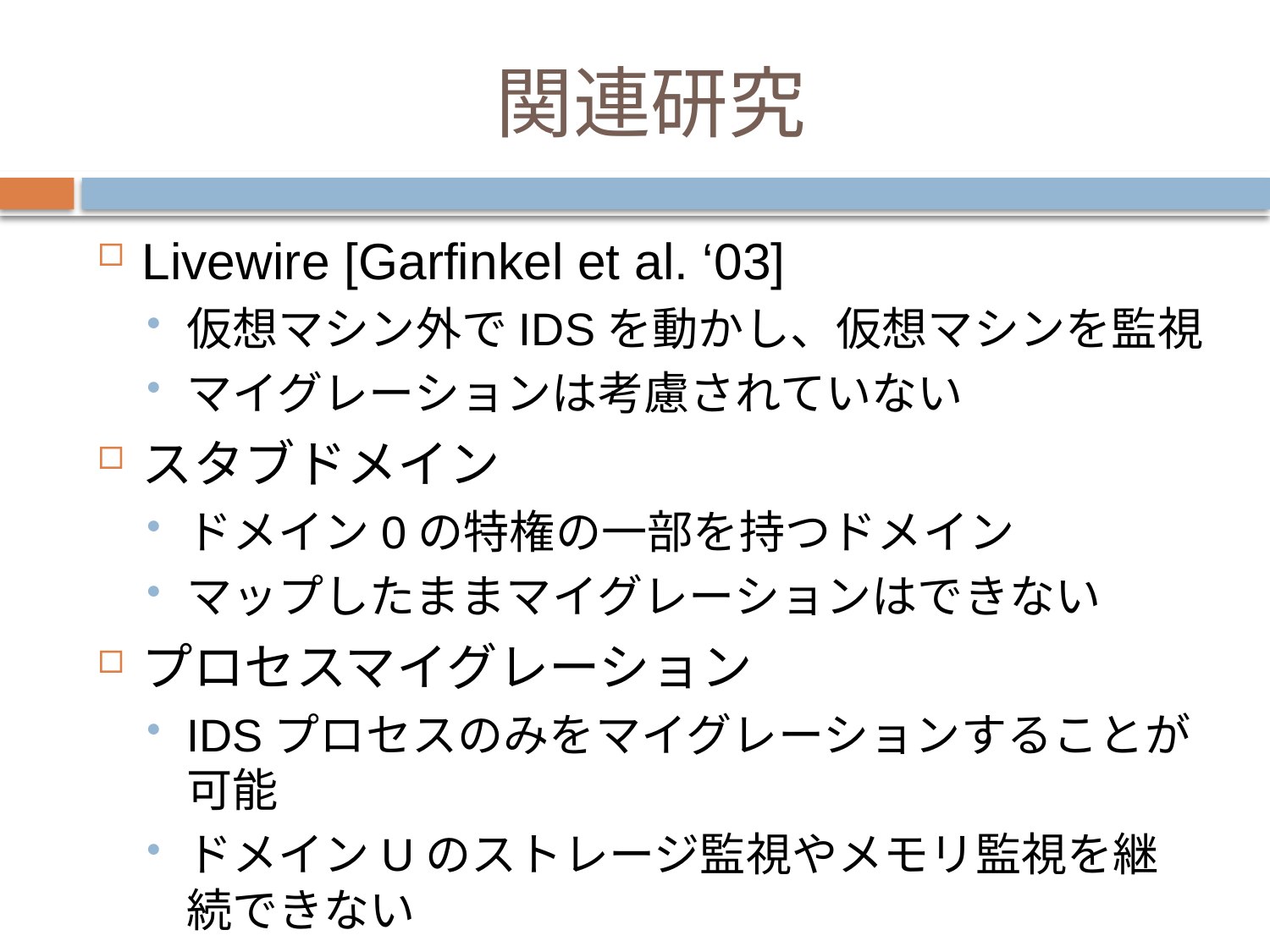

# 関連研究
Livewire [Garfinkel et al. ‘03]
仮想マシン外でIDSを動かし、仮想マシンを監視
マイグレーションは考慮されていない
スタブドメイン
ドメイン0の特権の一部を持つドメイン
マップしたままマイグレーションはできない
プロセスマイグレーション
IDSプロセスのみをマイグレーションすることが可能
ドメインUのストレージ監視やメモリ監視を継続できない